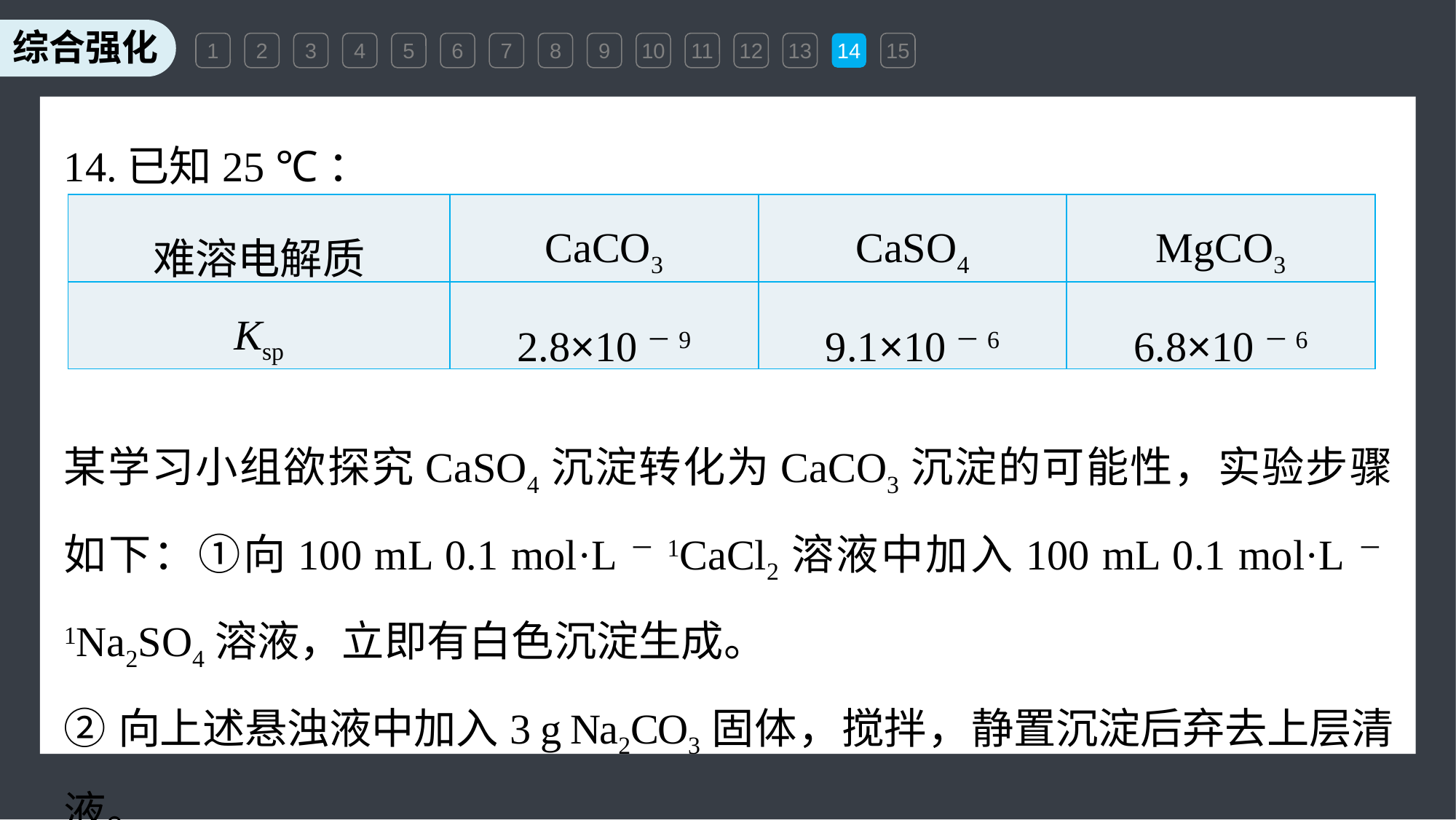

1
2
3
4
5
6
7
8
9
10
11
12
13
14
15
14.已知25 ℃：
| 难溶电解质 | CaCO3 | CaSO4 | MgCO3 |
| --- | --- | --- | --- |
| Ksp | 2.8×10－9 | 9.1×10－6 | 6.8×10－6 |
某学习小组欲探究CaSO4沉淀转化为CaCO3沉淀的可能性，实验步骤如下：①向100 mL 0.1 mol·L－1CaCl2溶液中加入100 mL 0.1 mol·L－1Na2SO4溶液，立即有白色沉淀生成。
②向上述悬浊液中加入3 g Na2CO3固体，搅拌，静置沉淀后弃去上层清液。